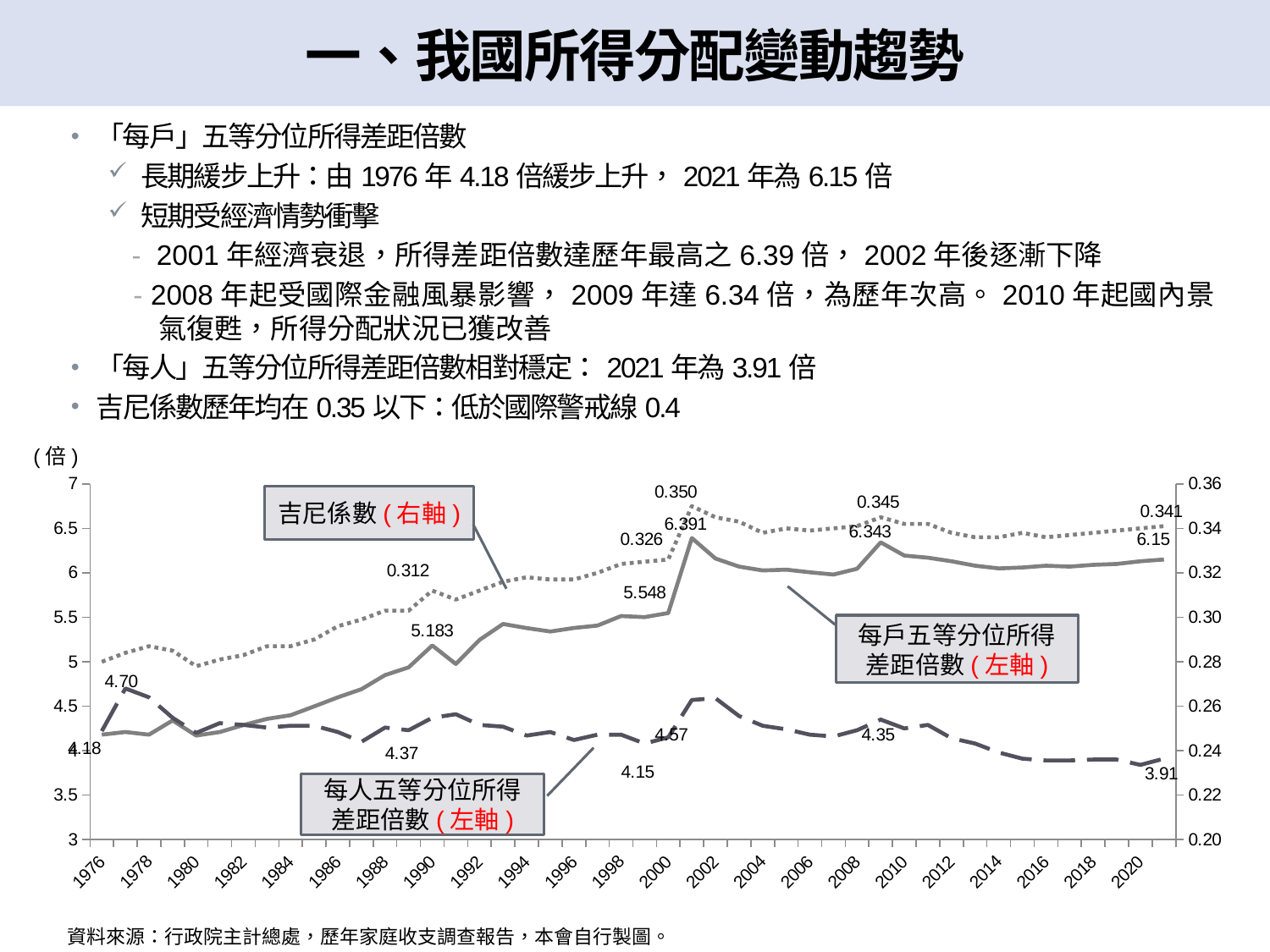

# 一、我國所得分配變動趨勢
「每戶」五等分位所得差距倍數
 長期緩步上升：由1976年4.18倍緩步上升，2021年為6.15倍
 短期受經濟情勢衝擊
   -  2001年經濟衰退，所得差距倍數達歷年最高之6.39倍，2002年後逐漸下降
   - 2008年起受國際金融風暴影響，2009年達6.34倍，為歷年次高。2010年起國內景氣復甦，所得分配狀況已獲改善
「每人」五等分位所得差距倍數相對穩定：2021年為3.91倍
吉尼係數歷年均在0.35以下：低於國際警戒線0.4
 (倍)
吉尼係數(右軸)
每戶五等分位所得差距倍數(左軸)
每人五等分位所得差距倍數(左軸)
資料來源：行政院主計總處，歷年家庭收支調查報告，本會自行製圖。

### Chart

| Category |  |  |  |
|---|---|---|---|
| 1976 | 4.18 | 4.22 | 0.28 |
| 1977 | 4.21 | 4.7 | 0.284 |
| 1978 | 4.18 | 4.6 | 0.287 |
| 1979 | 4.34 | 4.37 | 0.285 |
| 1980 | 4.17 | 4.2 | 0.278 |
| 1981 | 4.21 | 4.31 | 0.281 |
| 1982 | 4.288 | 4.29 | 0.283 |
| 1983 | 4.358 | 4.26 | 0.287 |
| 1984 | 4.399 | 4.28 | 0.287 |
| 1985 | 4.498 | 4.28 | 0.29 |
| 1986 | 4.6 | 4.21 | 0.296 |
| 1987 | 4.692 | 4.1 | 0.299 |
| 1988 | 4.85 | 4.26 | 0.303 |
| 1989 | 4.937 | 4.23 | 0.303 |
| 1990 | 5.183 | 4.37 | 0.312 |
| 1991 | 4.975 | 4.41 | 0.308 |
| 1992 | 5.245 | 4.29 | 0.312 |
| 1993 | 5.425 | 4.27 | 0.316 |
| 1994 | 5.379 | 4.17 | 0.318 |
| 1995 | 5.34 | 4.21 | 0.317 |
| 1996 | 5.38 | 4.12 | 0.317 |
| 1997 | 5.407 | 4.18 | 0.32 |
| 1998 | 5.514 | 4.18 | 0.324 |
| 1999 | 5.502 | 4.08 | 0.325 |
| 2000 | 5.548 | 4.15 | 0.326 |
| 2001 | 6.391 | 4.57 | 0.35 |
| 2002 | 6.161 | 4.59 | 0.345 |
| 2003 | 6.07 | 4.39 | 0.343 |
| 2004 | 6.027 | 4.28 | 0.338 |
| 2005 | 6.036 | 4.24 | 0.34 |
| 2006 | 6.006 | 4.18 | 0.339 |
| 2007 | 5.981 | 4.16 | 0.34 |
| 2008 | 6.046 | 4.23 | 0.341 |
| 2009 | 6.343 | 4.35 | 0.345 |
| 2010 | 6.194 | 4.25 | 0.342 |
| 2011 | 6.17 | 4.29 | 0.342 |
| 2012 | 6.13 | 4.14 | 0.338 |
| 2013 | 6.08 | 4.08 | 0.336 |
| 2014 | 6.05 | 3.98 | 0.336 |
| 2015 | 6.06 | 3.91 | 0.338 |
| 2016 | 6.08 | 3.89 | 0.336 |
| 2017 | 6.07 | 3.89 | 0.337 |
| 2018 | 6.09 | 3.9 | 0.338 |
| 2019 | 6.1 | 3.9 | 0.339 |
| 2020 | 6.13 | 3.84 | 0.34 |
| 2021 | 6.15 | 3.91 | 0.341 |